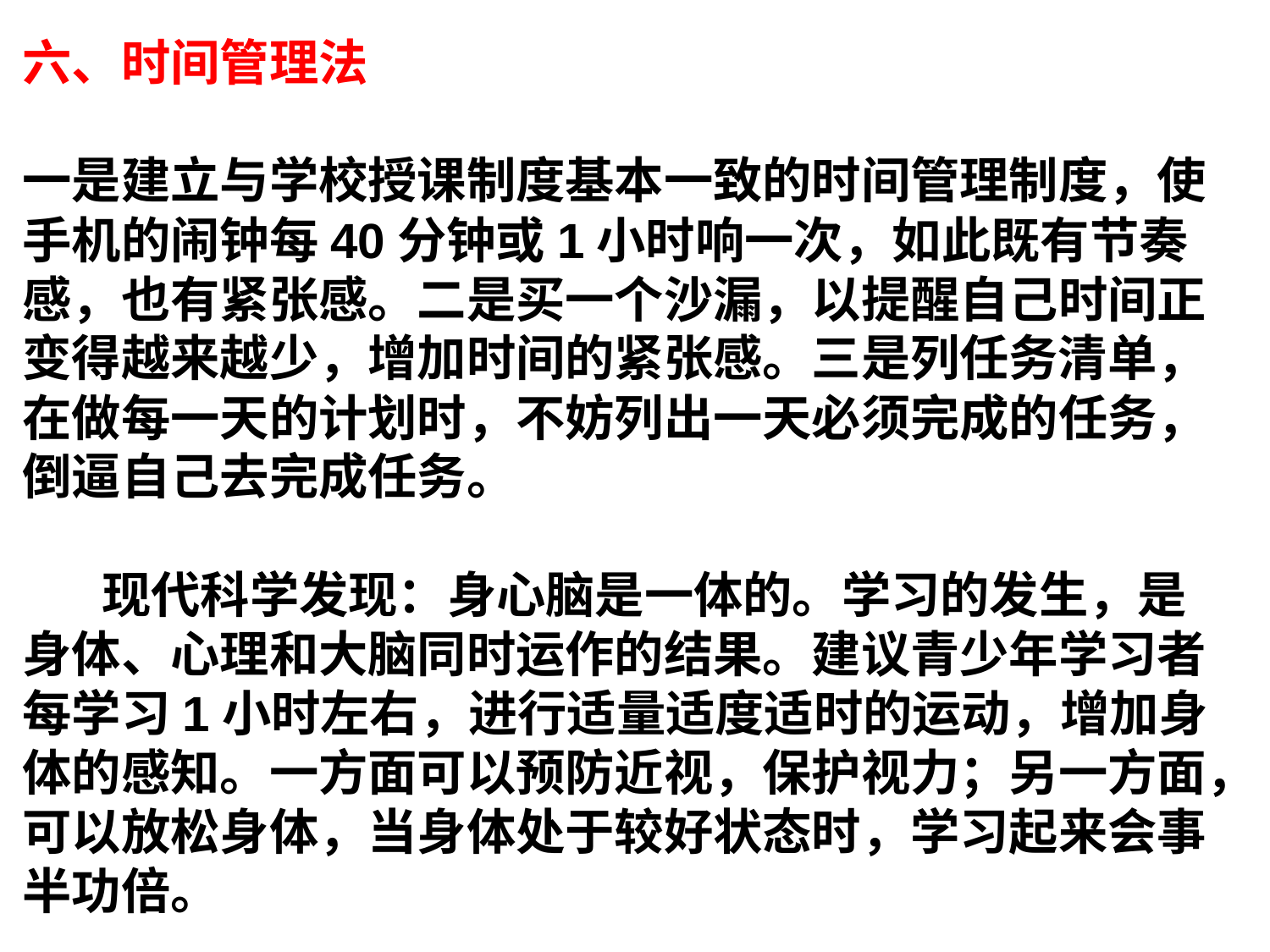

六、时间管理法

一是建立与学校授课制度基本一致的时间管理制度，使手机的闹钟每40分钟或1小时响一次，如此既有节奏感，也有紧张感。二是买一个沙漏，以提醒自己时间正变得越来越少，增加时间的紧张感。三是列任务清单，在做每一天的计划时，不妨列出一天必须完成的任务，倒逼自己去完成任务。

      现代科学发现：身心脑是一体的。学习的发生，是身体、心理和大脑同时运作的结果。建议青少年学习者每学习1小时左右，进行适量适度适时的运动，增加身体的感知。一方面可以预防近视，保护视力；另一方面，可以放松身体，当身体处于较好状态时，学习起来会事半功倍。